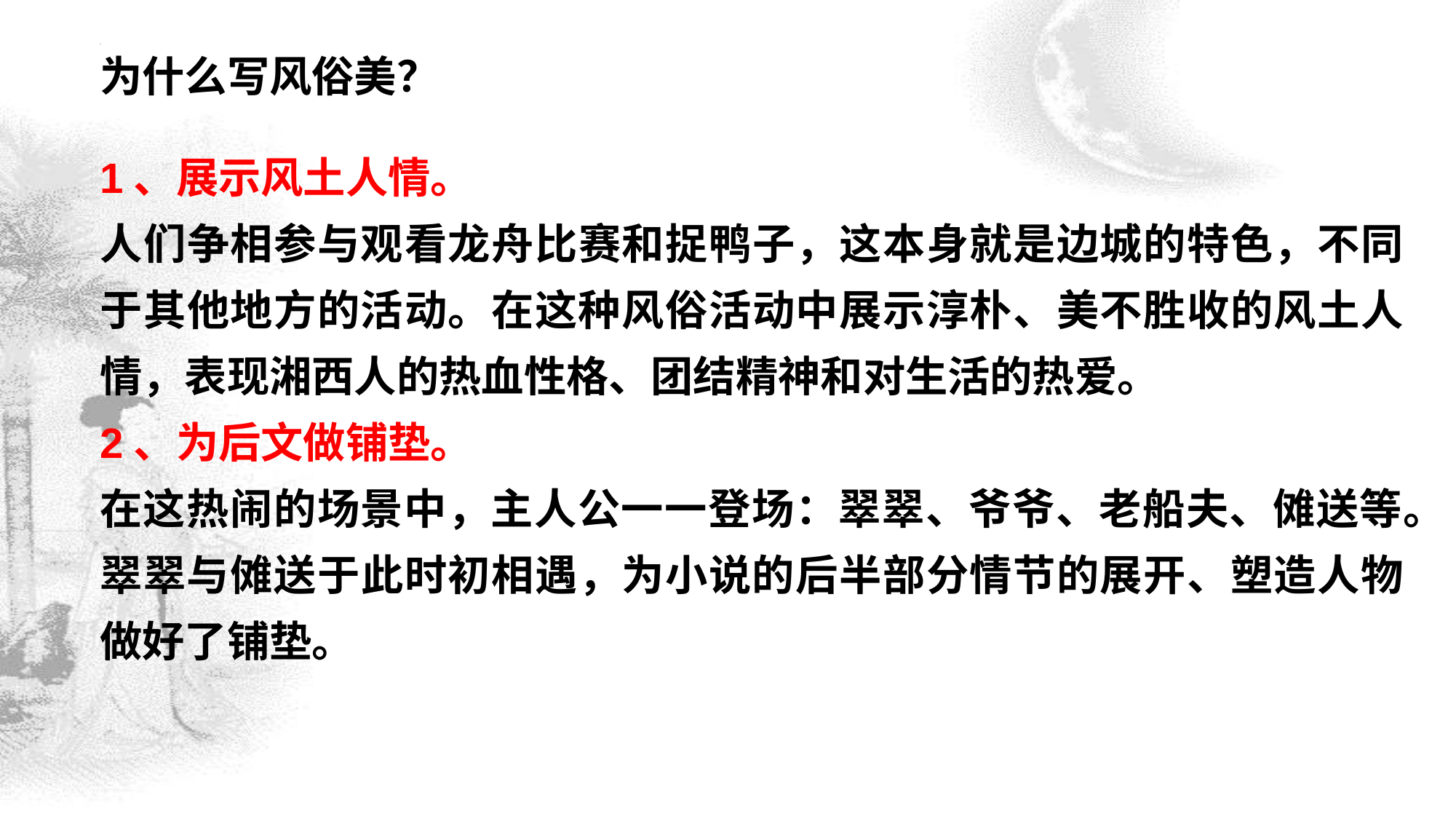

为什么写风俗美？

1、展示风土人情。
人们争相参与观看龙舟比赛和捉鸭子，这本身就是边城的特色，不同于其他地方的活动。在这种风俗活动中展示淳朴、美不胜收的风土人情，表现湘西人的热血性格、团结精神和对生活的热爱。
2、为后文做铺垫。
在这热闹的场景中，主人公一一登场：翠翠、爷爷、老船夫、傩送等。翠翠与傩送于此时初相遇，为小说的后半部分情节的展开、塑造人物做好了铺垫。